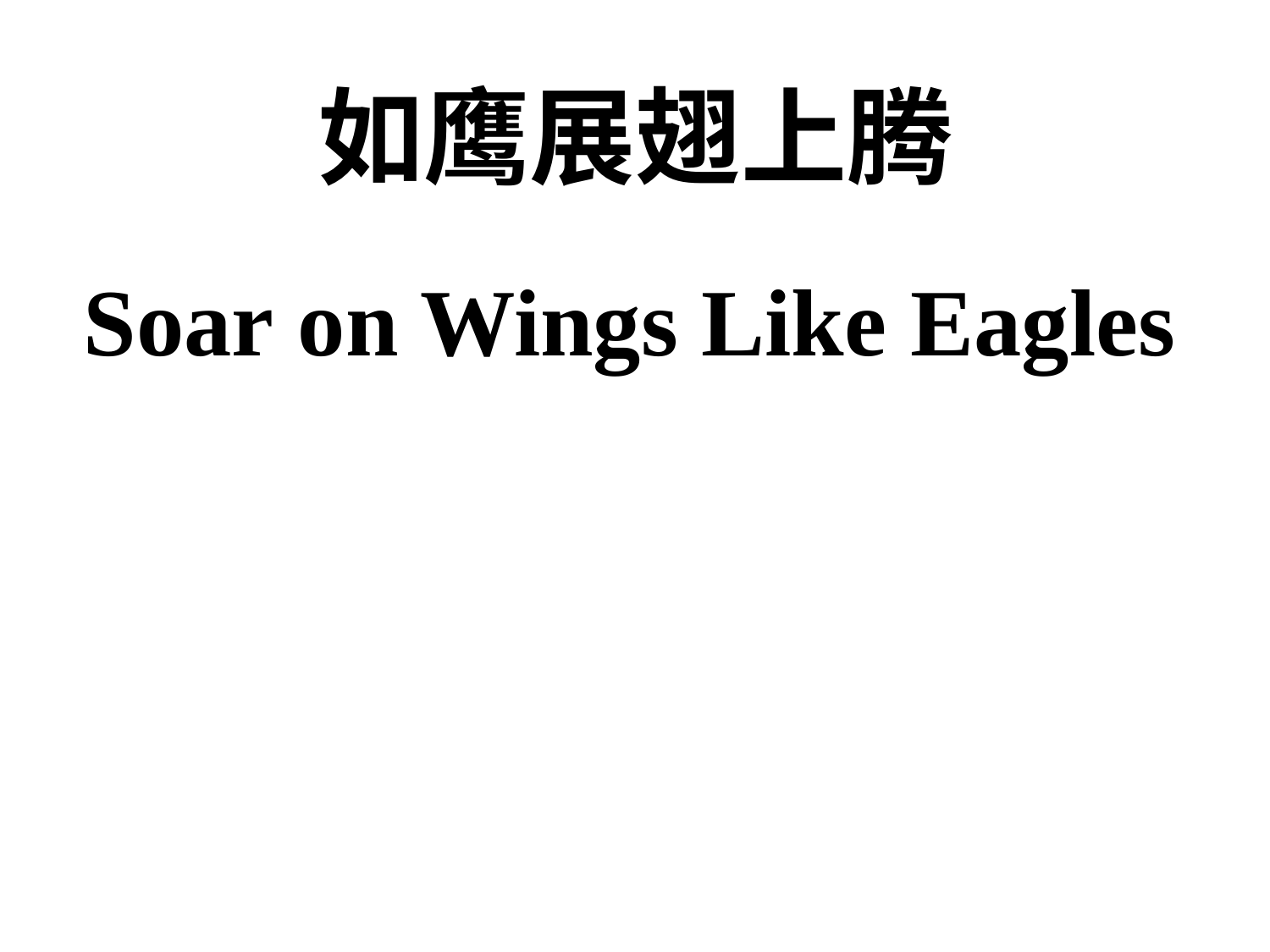

# 如鹰展翅上腾
Soar on Wings Like Eagles